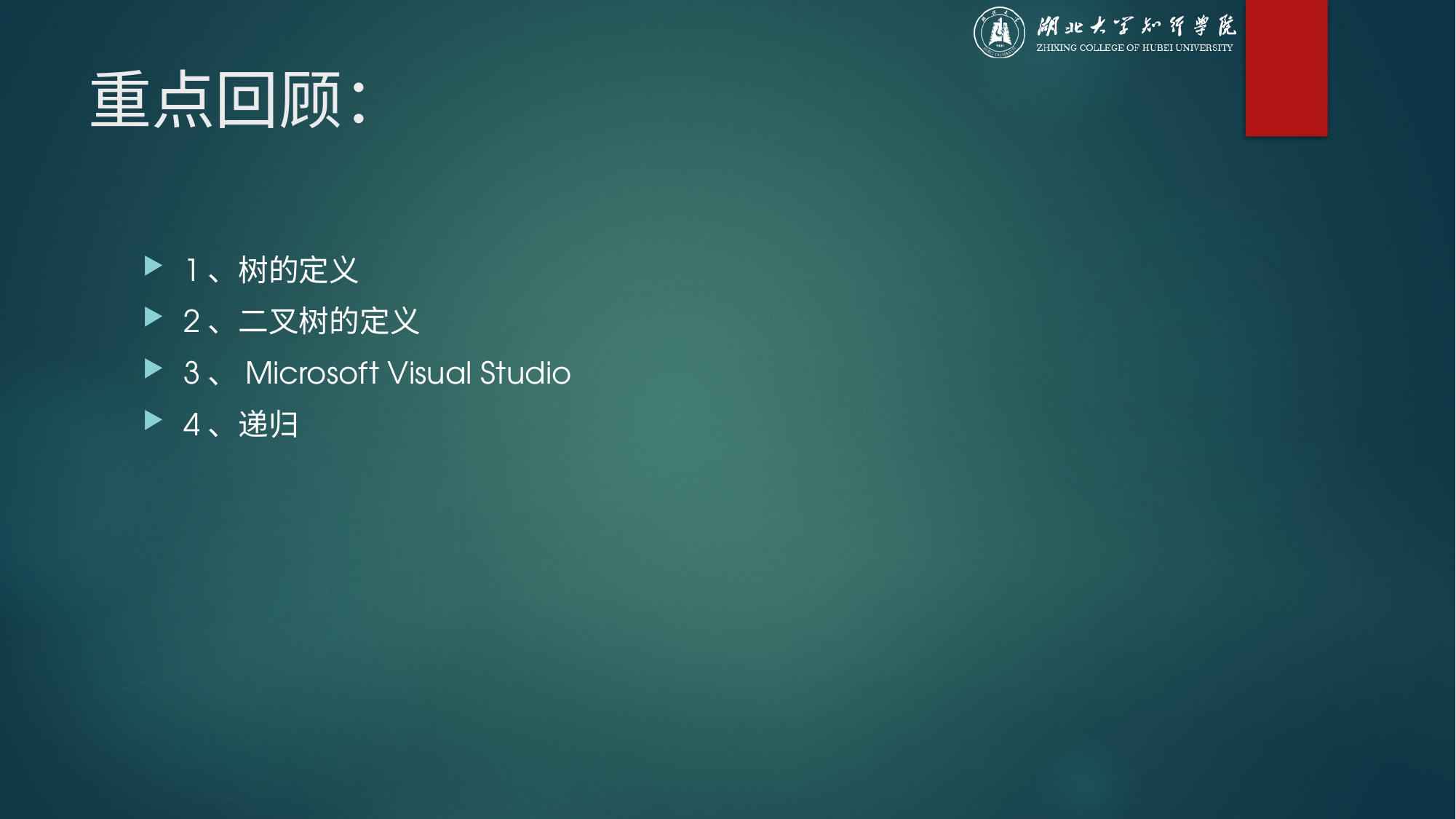

# 重点回顾：
1、树的定义
2、二叉树的定义
3、Microsoft Visual Studio
4、递归